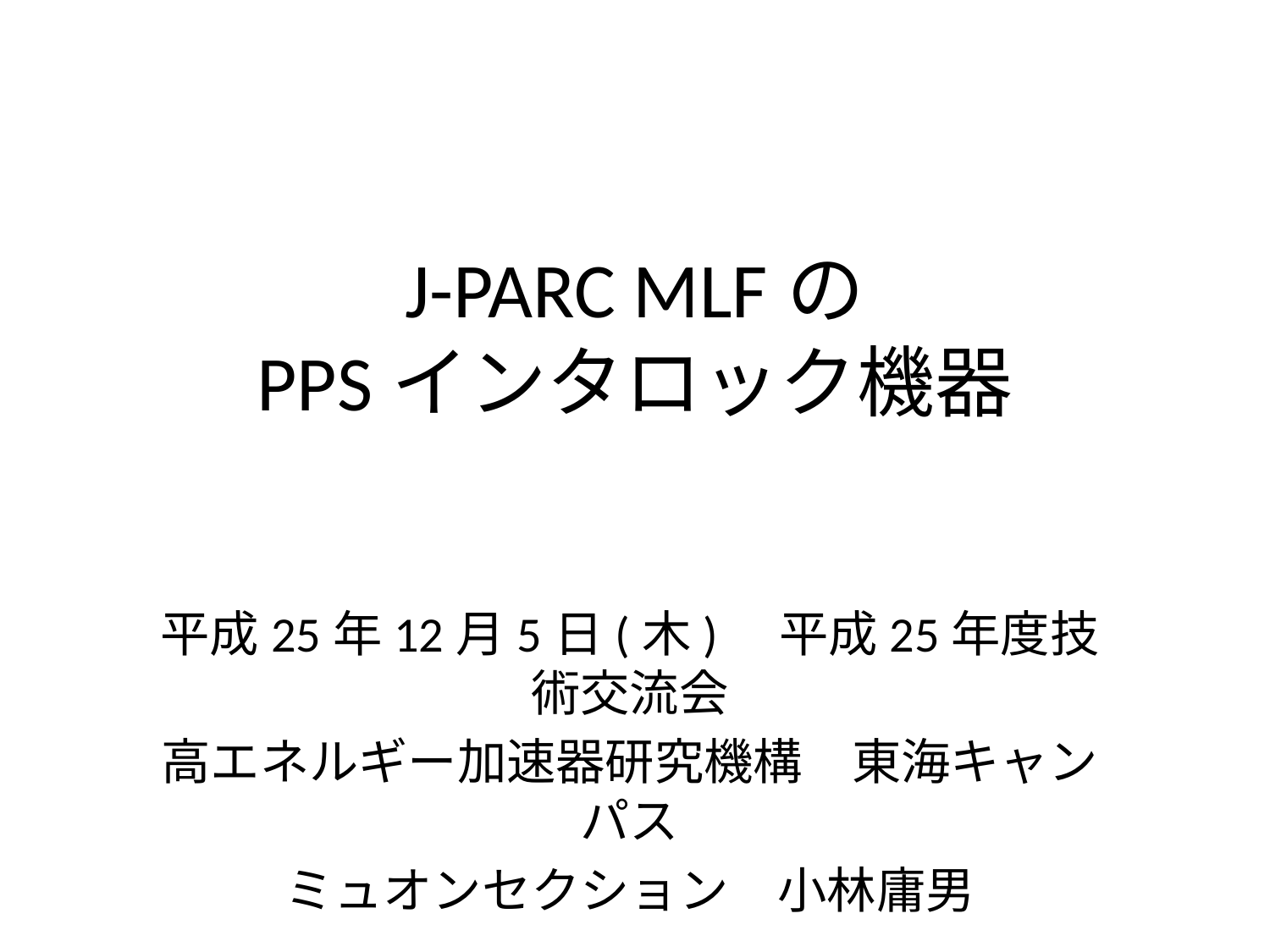

# J-PARC MLFの PPSインタロック機器
平成25年12月5日(木)　平成25年度技術交流会
高エネルギー加速器研究機構　東海キャンパス
ミュオンセクション　小林庸男